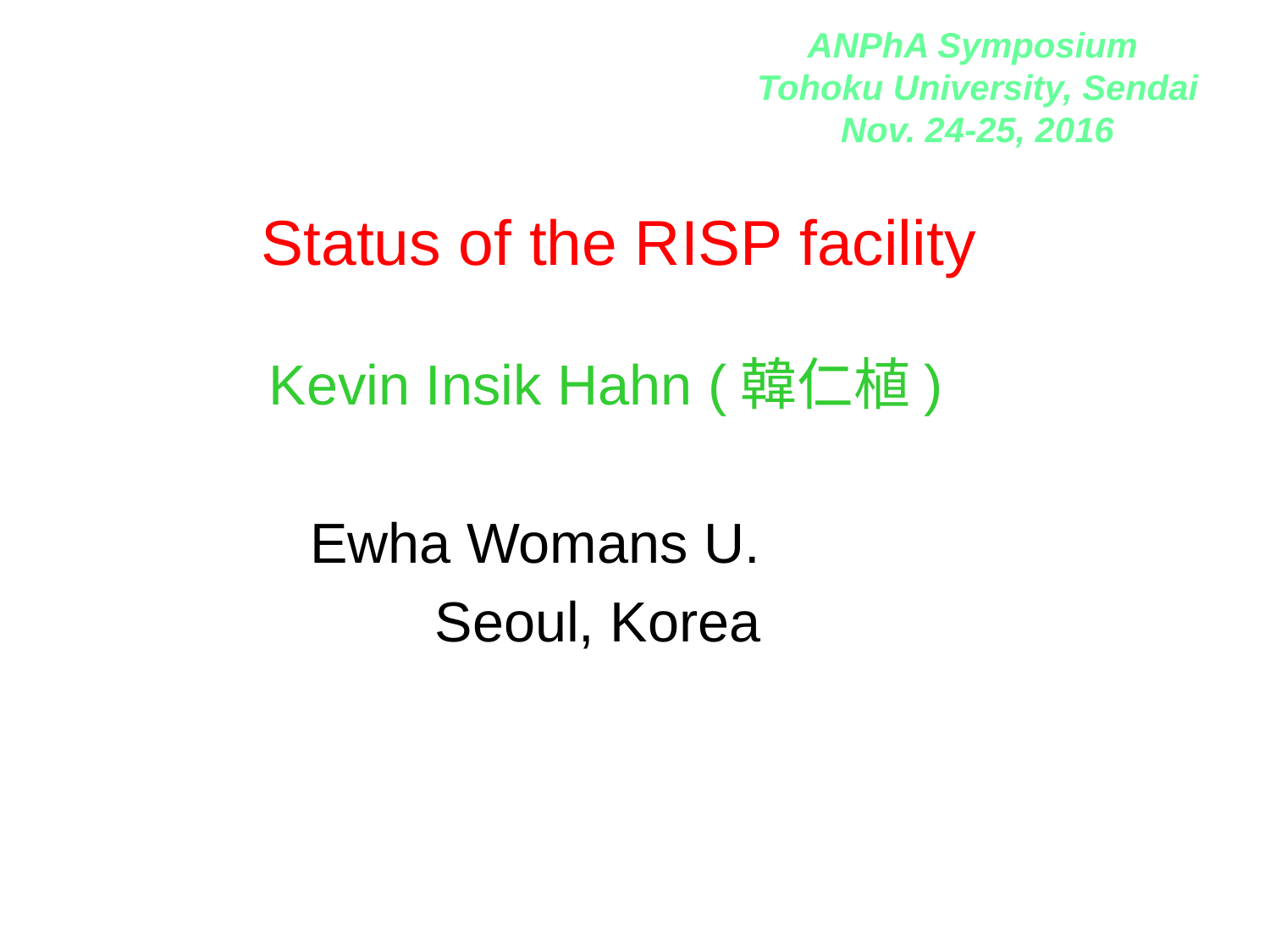

ANPhA Symposium
Tohoku University, Sendai
Nov. 24-25, 2016
# Status of the RISP facility

Kevin Insik Hahn (韓仁植)

 Ewha Womans U.
Seoul, Korea